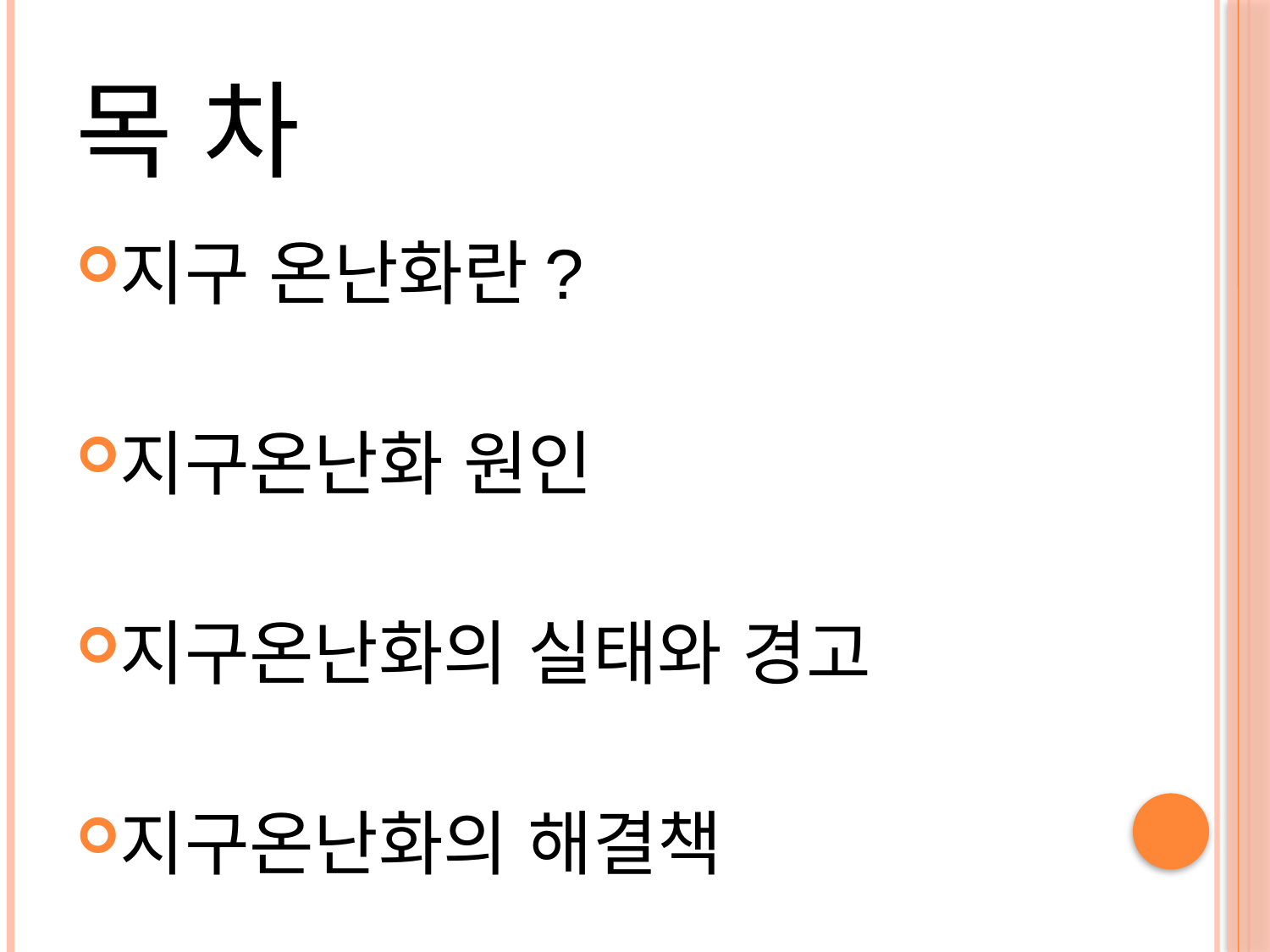

# 목 차
지구 온난화란?

지구온난화 원인

지구온난화의 실태와 경고

지구온난화의 해결책